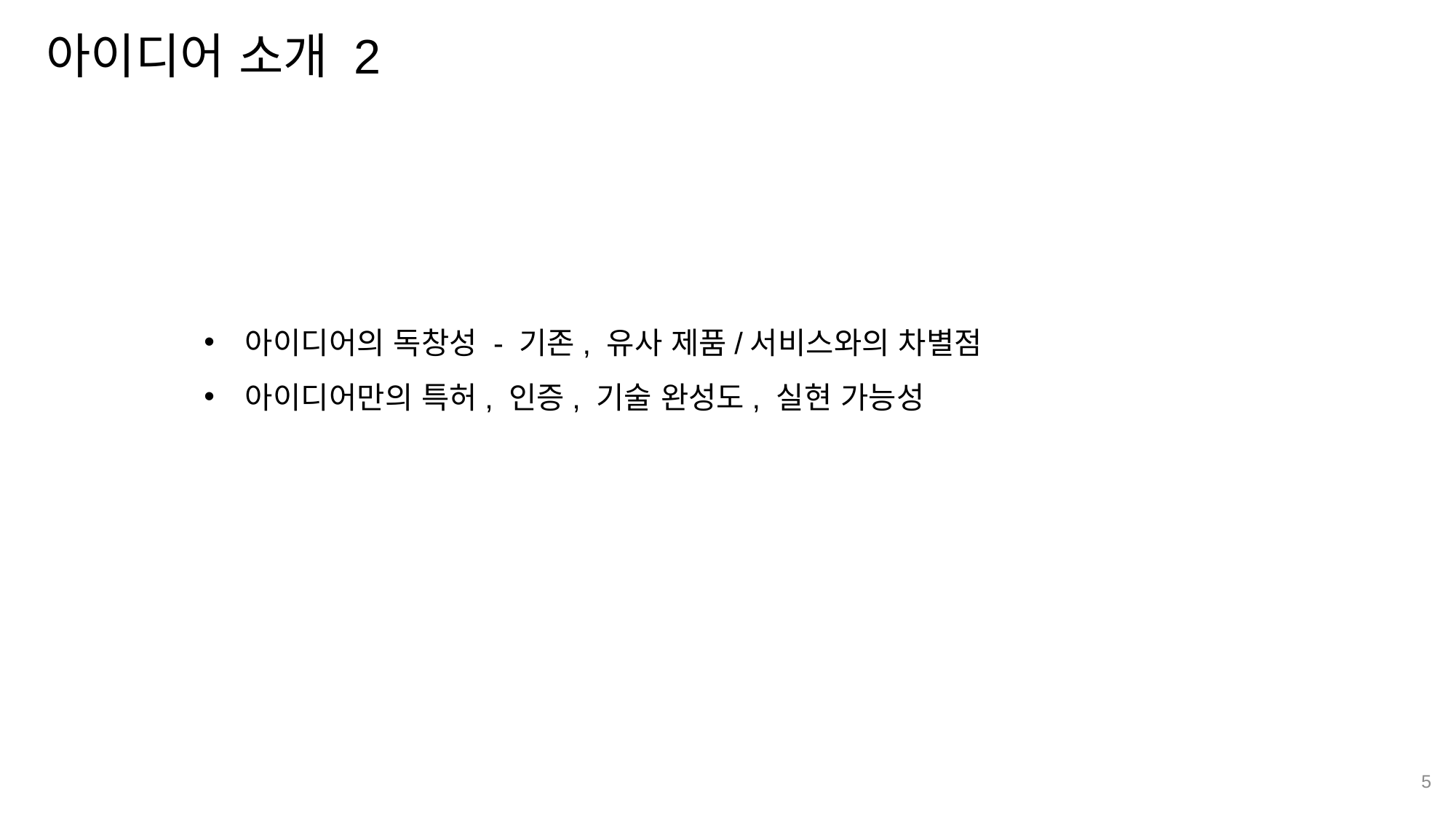

아이디어 소개 2
아이디어의 독창성 - 기존, 유사 제품/서비스와의 차별점
아이디어만의 특허, 인증, 기술 완성도, 실현 가능성
5